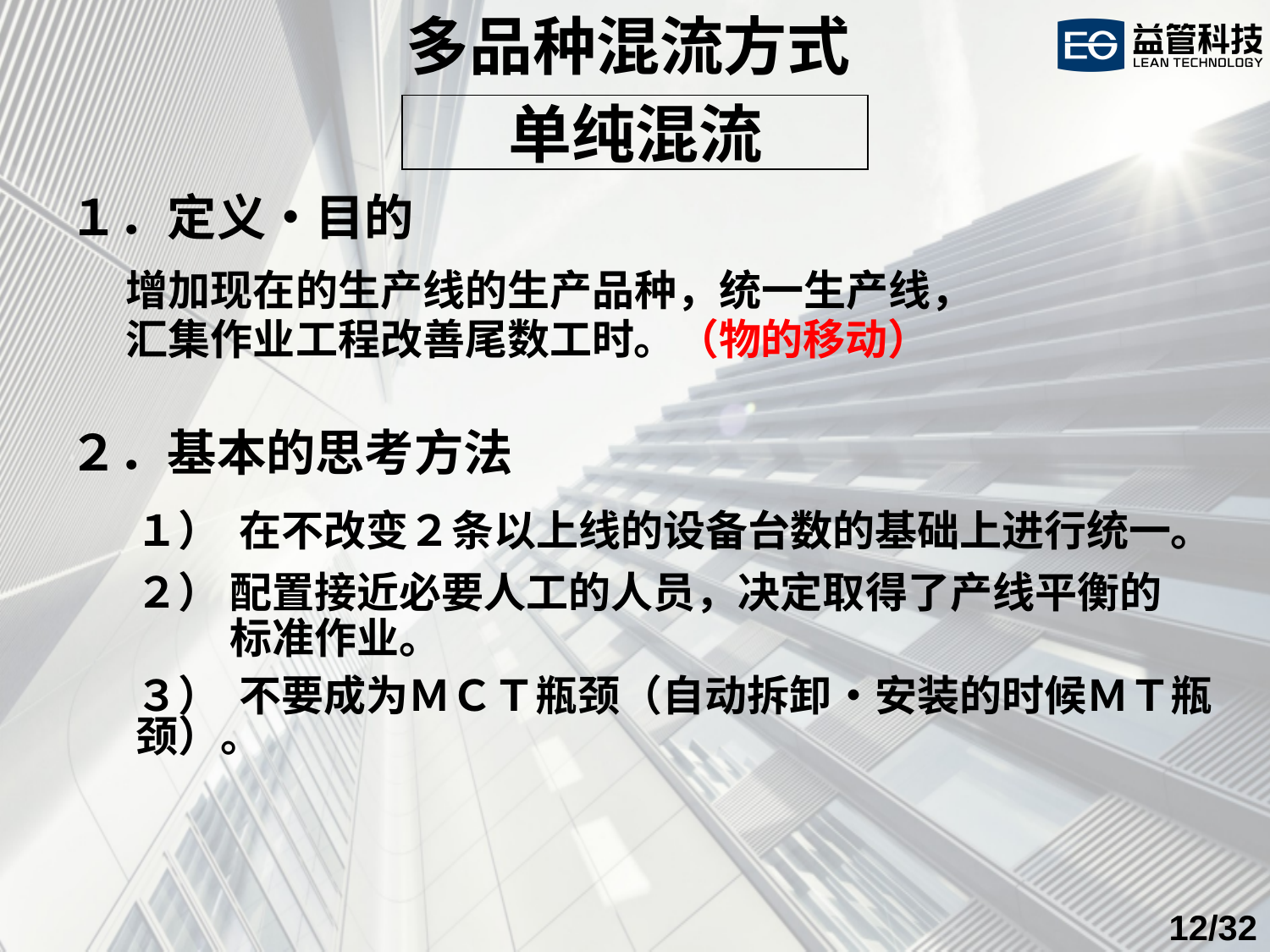

多品种混流方式
单纯混流
１．定义・目的
增加现在的生产线的生产品种，统一生产线，
汇集作业工程改善尾数工时。（物的移动）
２．基本的思考方法
１）  在不改变２条以上线的设备台数的基础上进行统一。
２） 配置接近必要人工的人员，决定取得了产线平衡的
　　 标准作业。
３）  不要成为ＭＣＴ瓶颈（自动拆卸・安装的时候ＭＴ瓶颈）。
12/32